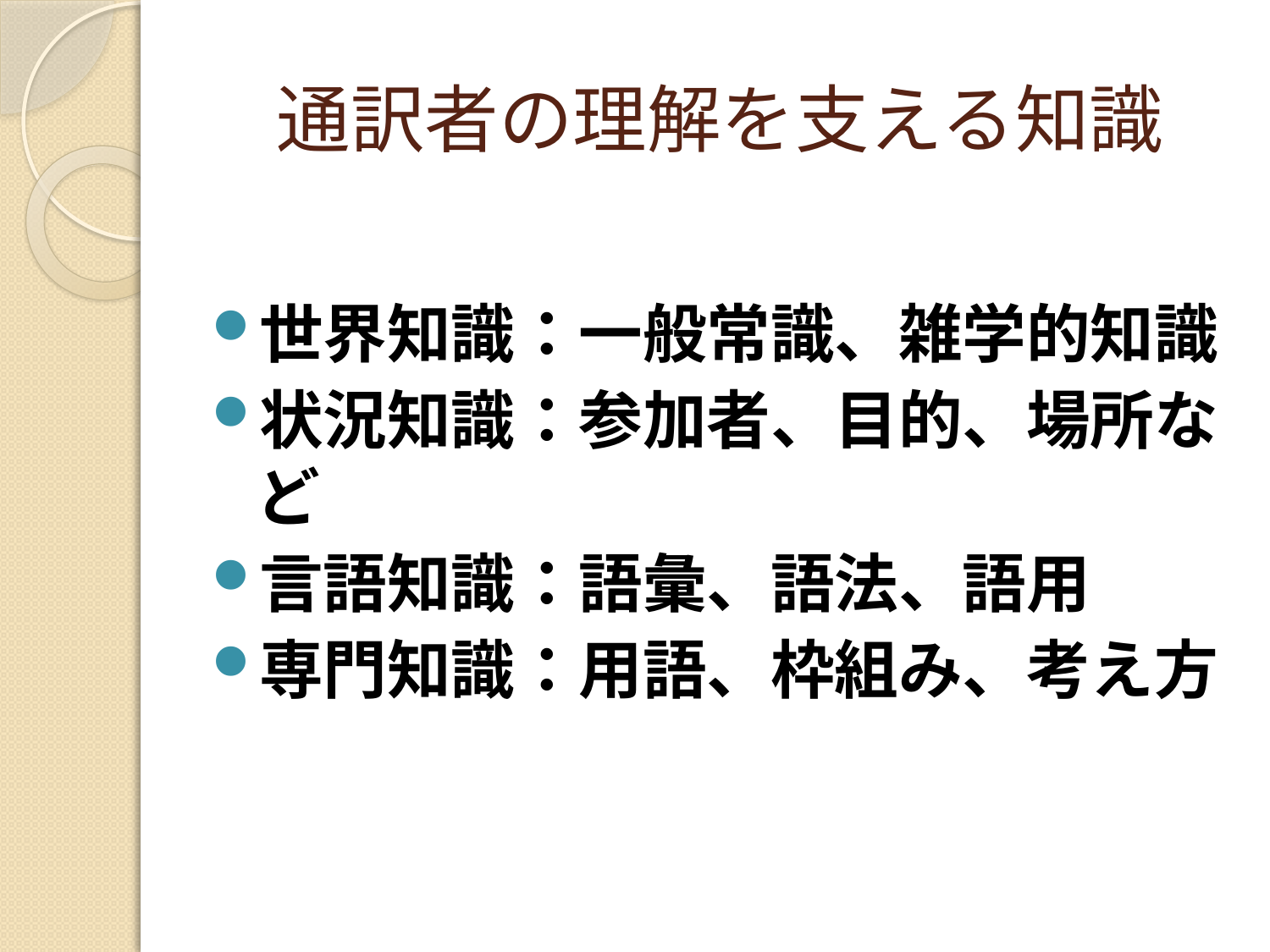

# 通訳者の理解を支える知識

世界知識：一般常識、雑学的知識
状況知識：参加者、目的、場所など
言語知識：語彙、語法、語用
専門知識：用語、枠組み、考え方